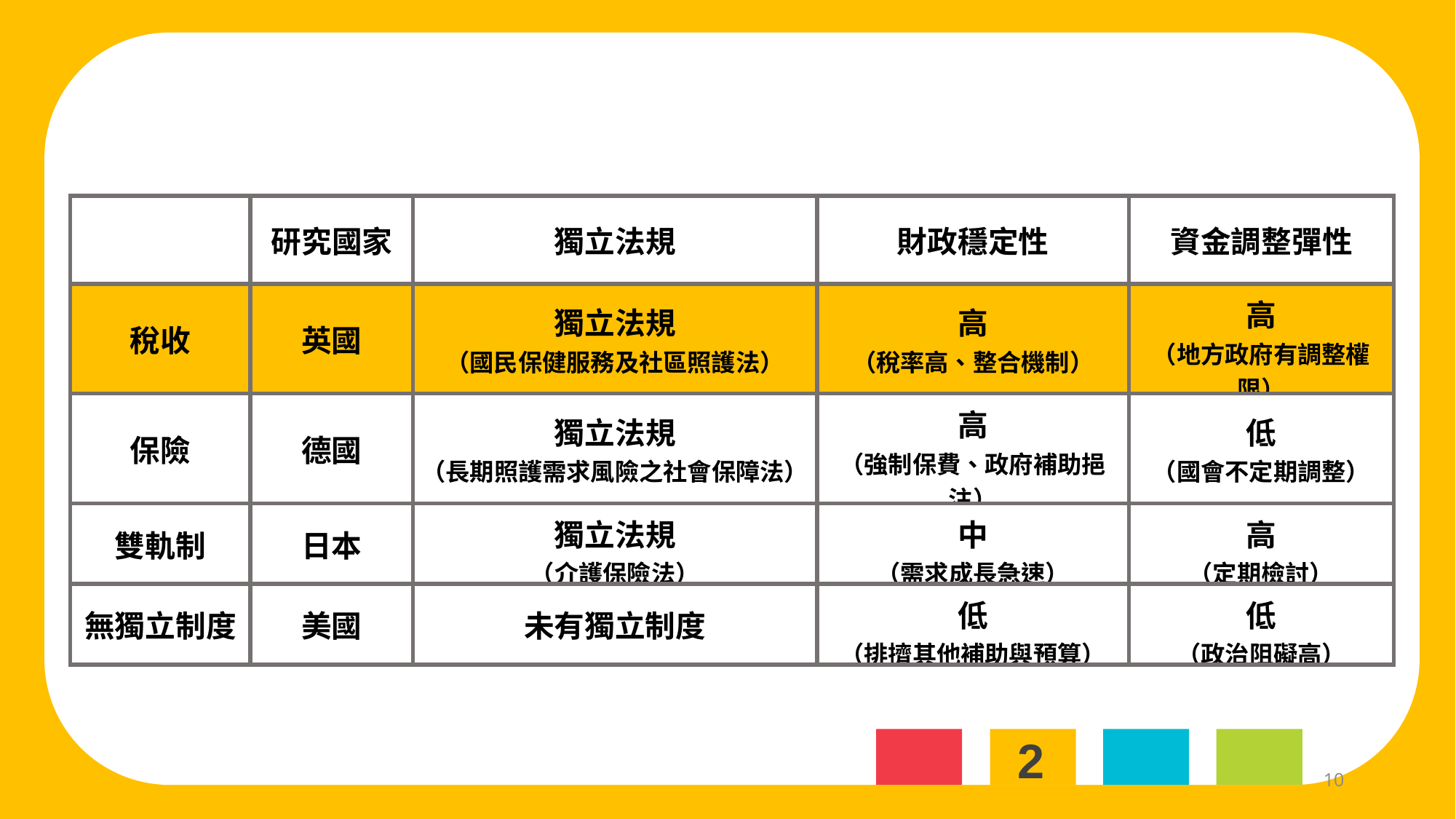

|  | 研究國家 | 獨立法規 | 財政穩定性 | 資金調整彈性 |
| --- | --- | --- | --- | --- |
| 稅收 | 英國 | 獨立法規 （國民保健服務及社區照護法） | 高 （稅率高、整合機制） | 高 （地方政府有調整權限） |
| 保險 | 德國 | 獨立法規 （長期照護需求風險之社會保障法） | 高 （強制保費、政府補助挹注） | 低 （國會不定期調整） |
| 雙軌制 | 日本 | 獨立法規 （介護保險法） | 中 （需求成長急速） | 高 （定期檢討） |
| 無獨立制度 | 美國 | 未有獨立制度 | 低 （排擠其他補助與預算） | 低 （政治阻礙高） |

2

10